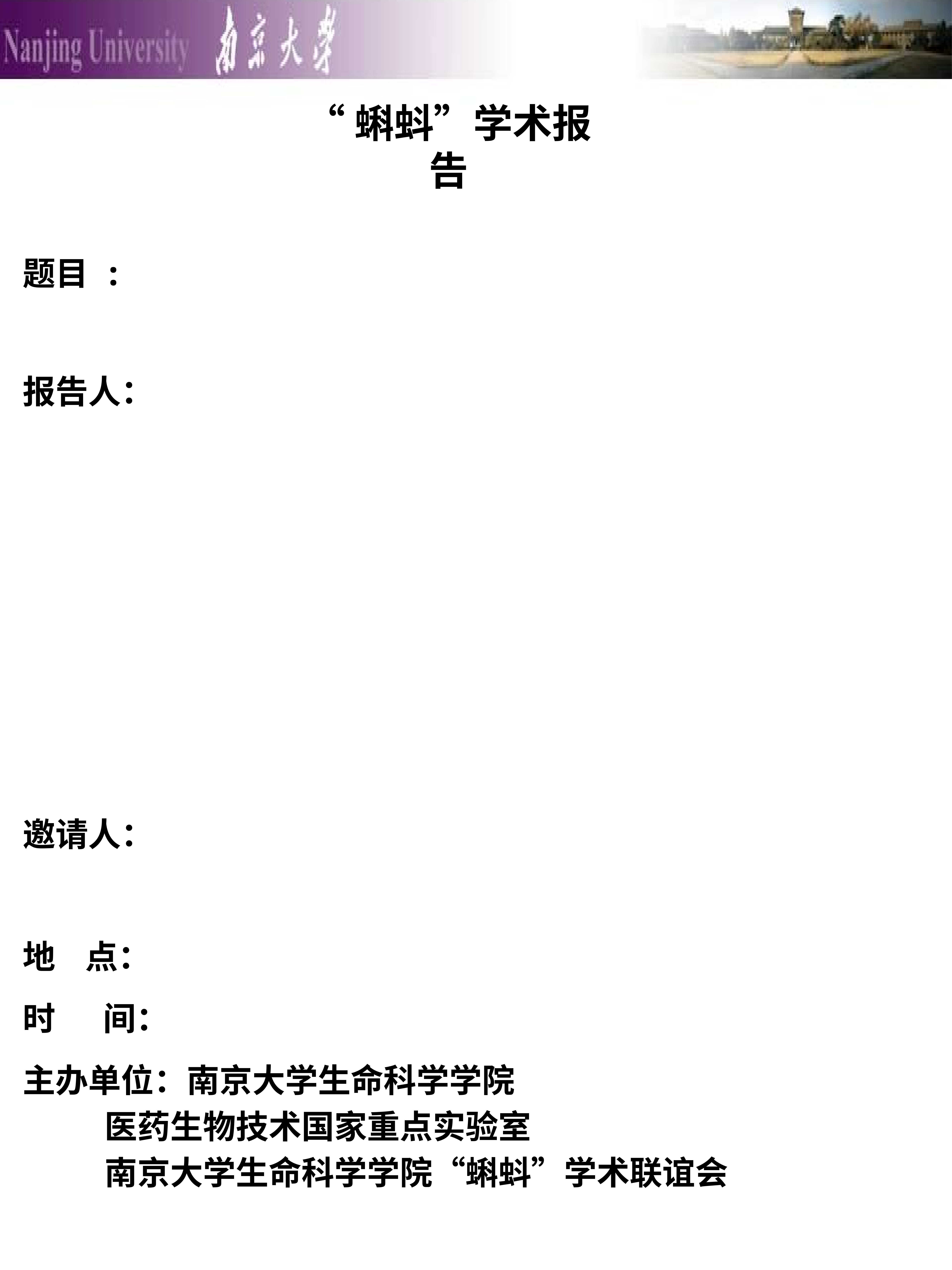

“蝌蚪”学术报告

题目 :

报告人：

邀请人：

地    点：
时　  间：
主办单位：南京大学生命科学学院
           医药生物技术国家重点实验室
           南京大学生命科学学院“蝌蚪”学术联谊会